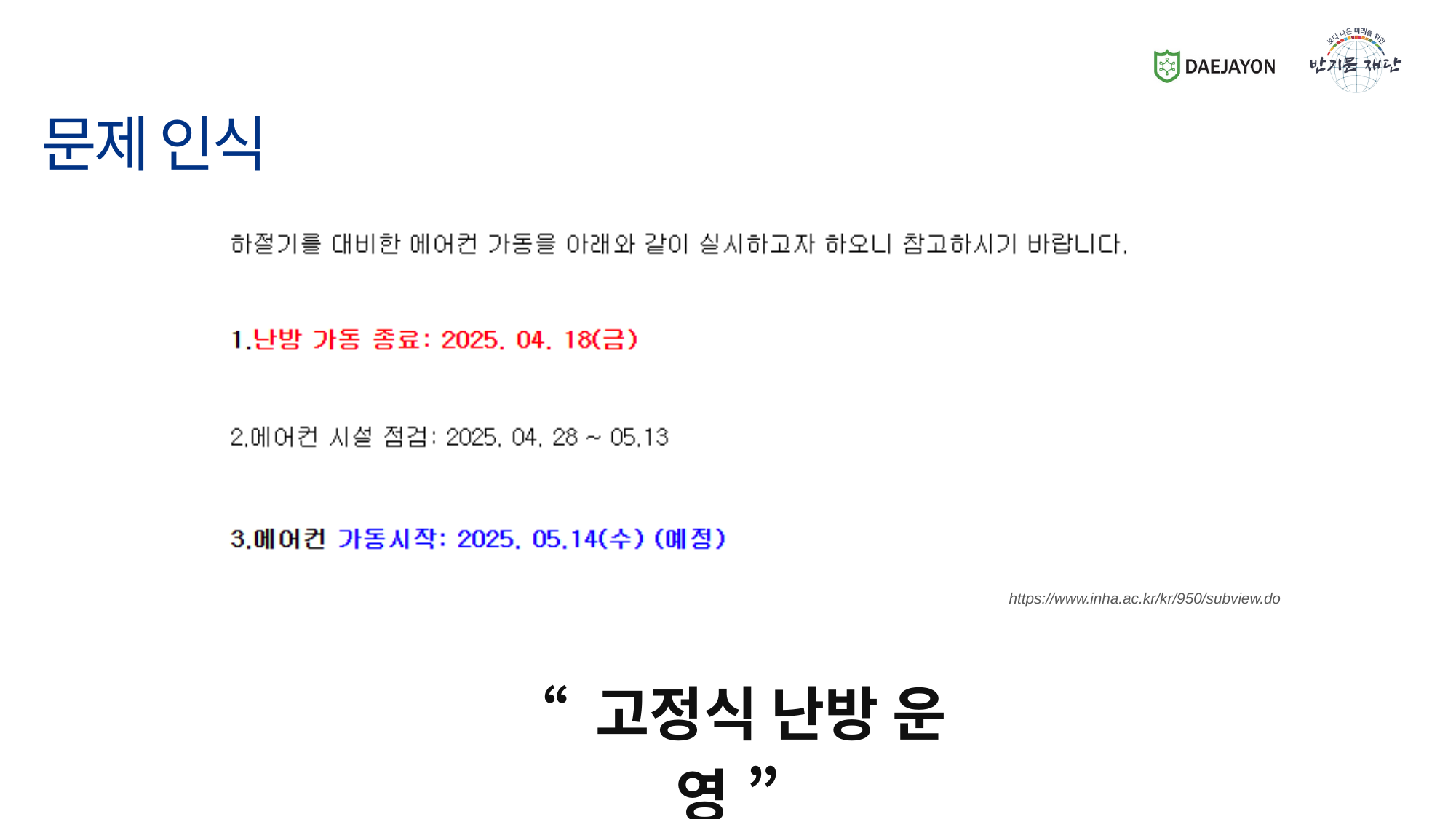

문제 인식

https://www.inha.ac.kr/kr/950/subview.do
“ 고정식 난방 운영 ”